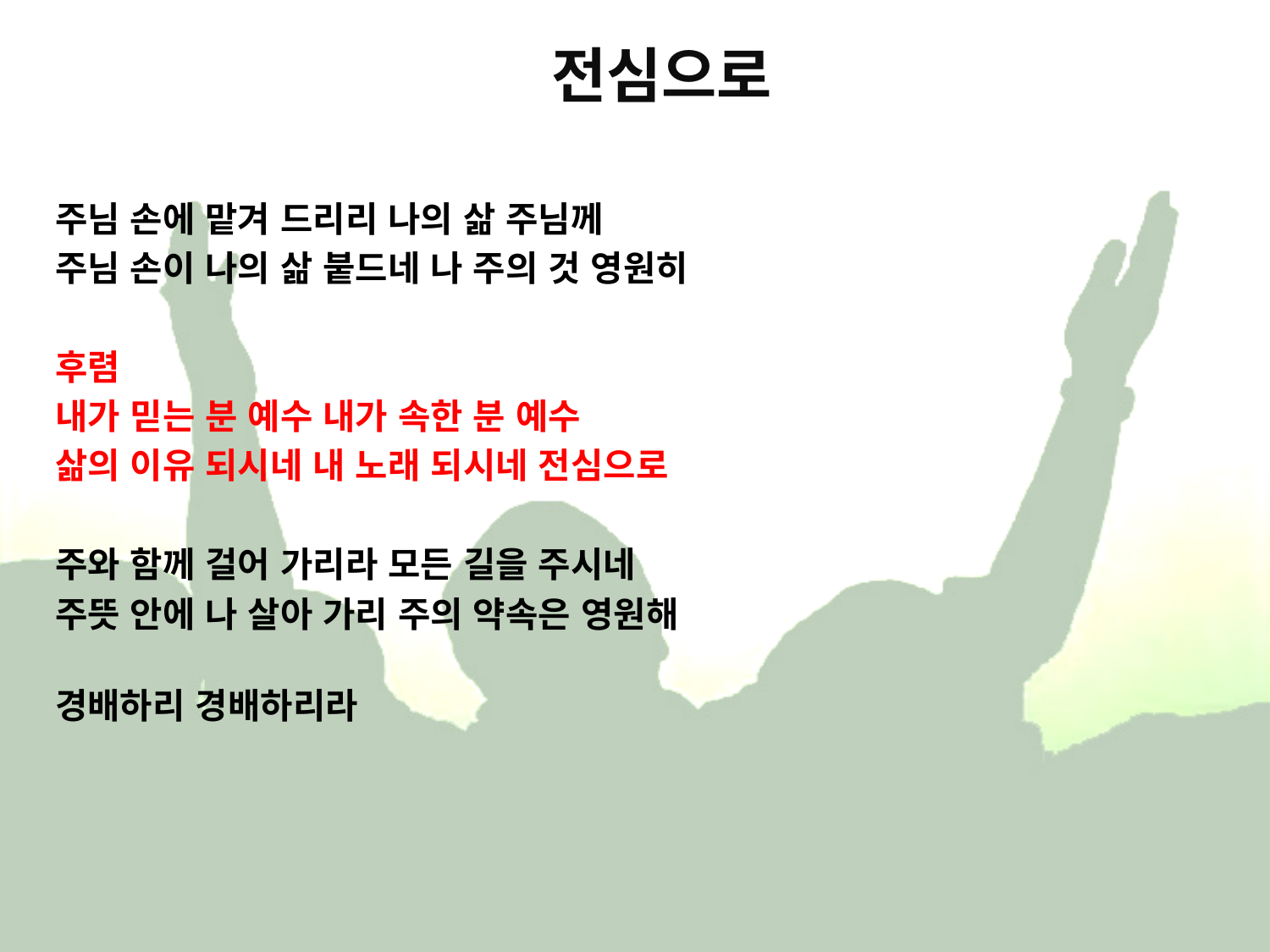

# 전심으로
주님 손에 맡겨 드리리 나의 삶 주님께
주님 손이 나의 삶 붙드네 나 주의 것 영원히

후렴
내가 믿는 분 예수 내가 속한 분 예수
삶의 이유 되시네 내 노래 되시네 전심으로

주와 함께 걸어 가리라 모든 길을 주시네
주뜻 안에 나 살아 가리 주의 약속은 영원해
경배하리 경배하리라